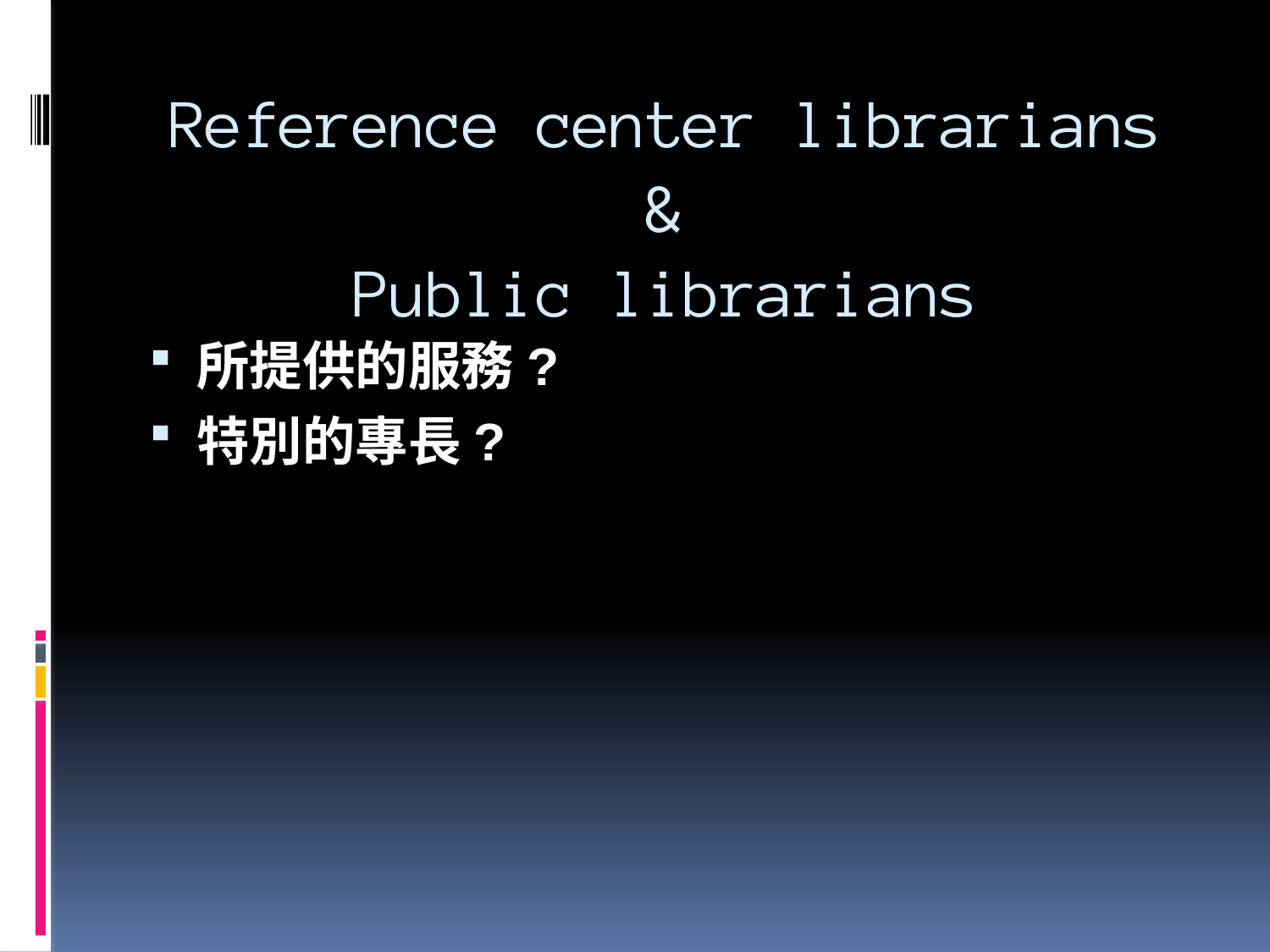

# Reference center librarians & Public librarians
所提供的服務?
特別的專長?